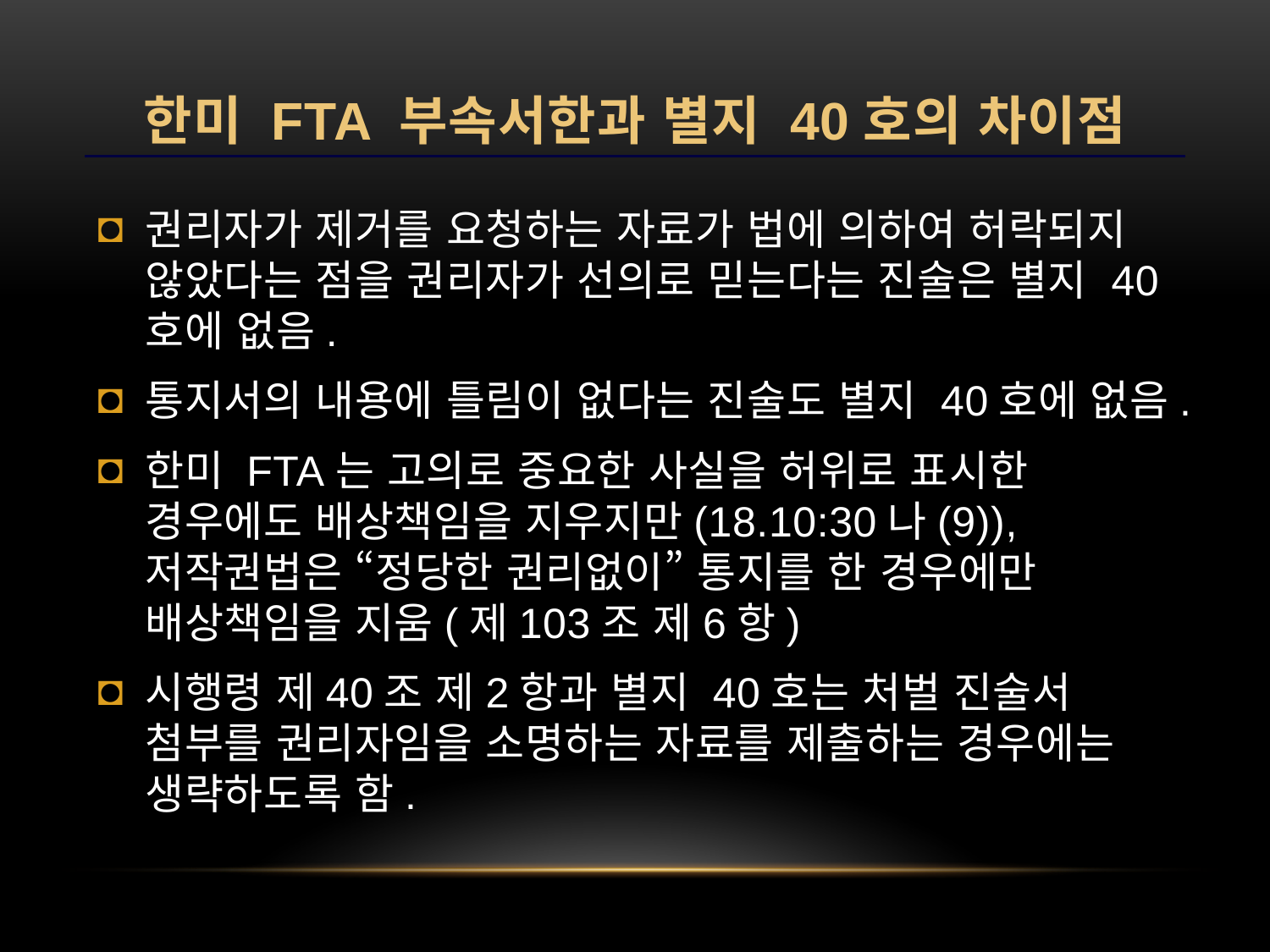

# 한미 FTA 부속서한과 별지 40호의 차이점
권리자가 제거를 요청하는 자료가 법에 의하여 허락되지 않았다는 점을 권리자가 선의로 믿는다는 진술은 별지 40호에 없음.
통지서의 내용에 틀림이 없다는 진술도 별지 40호에 없음.
한미 FTA는 고의로 중요한 사실을 허위로 표시한 경우에도 배상책임을 지우지만(18.10:30나(9)), 저작권법은 “정당한 권리없이” 통지를 한 경우에만 배상책임을 지움(제103조 제6항)
시행령 제40조 제2항과 별지 40호는 처벌 진술서 첨부를 권리자임을 소명하는 자료를 제출하는 경우에는 생략하도록 함.